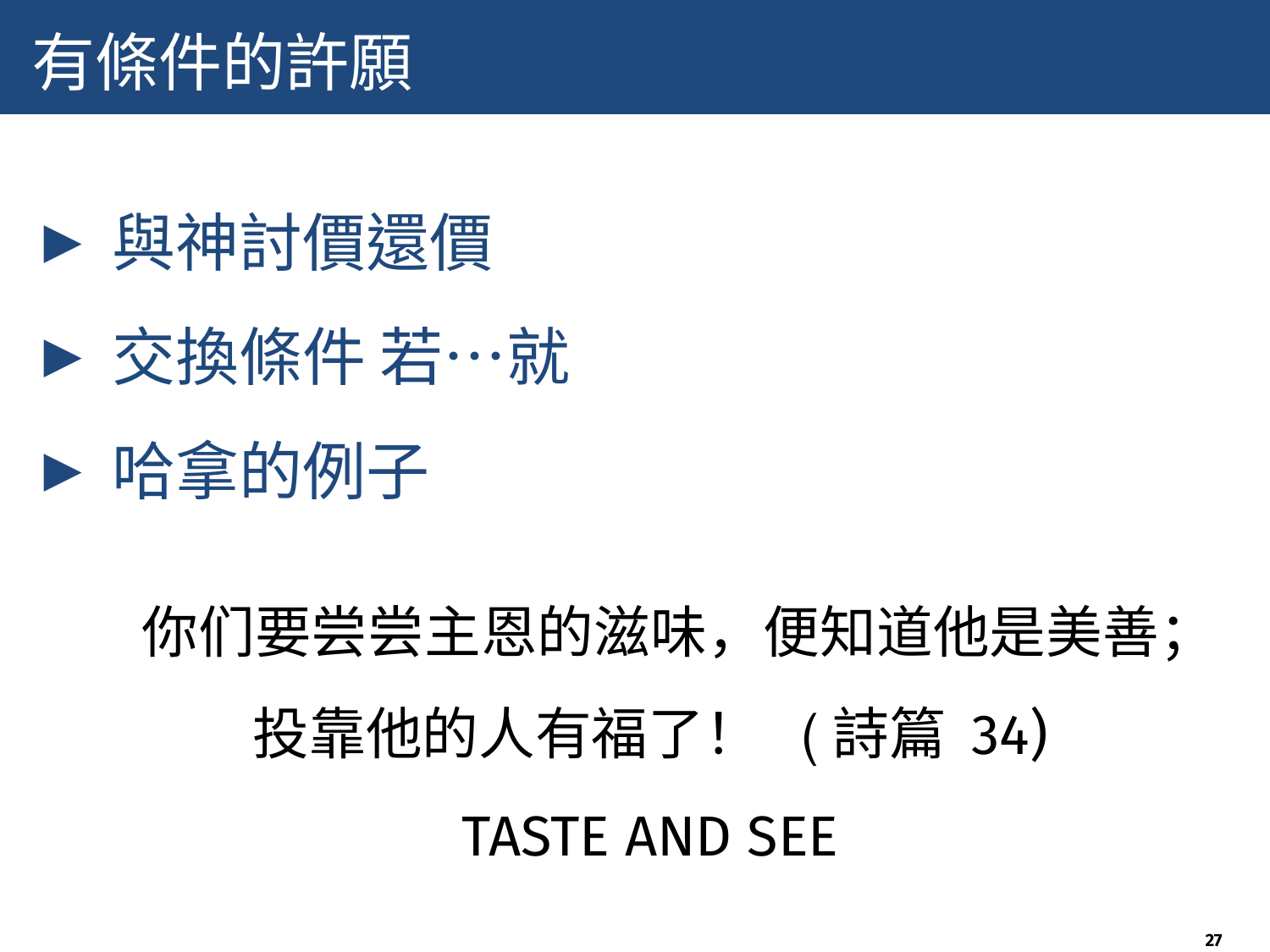

# 有條件的許願
與神討價還價
交換條件 若…就
哈拿的例子

你们要尝尝主恩的滋味，便知道他是美善；投靠他的人有福了！  (詩篇 34)
TASTE AND SEE